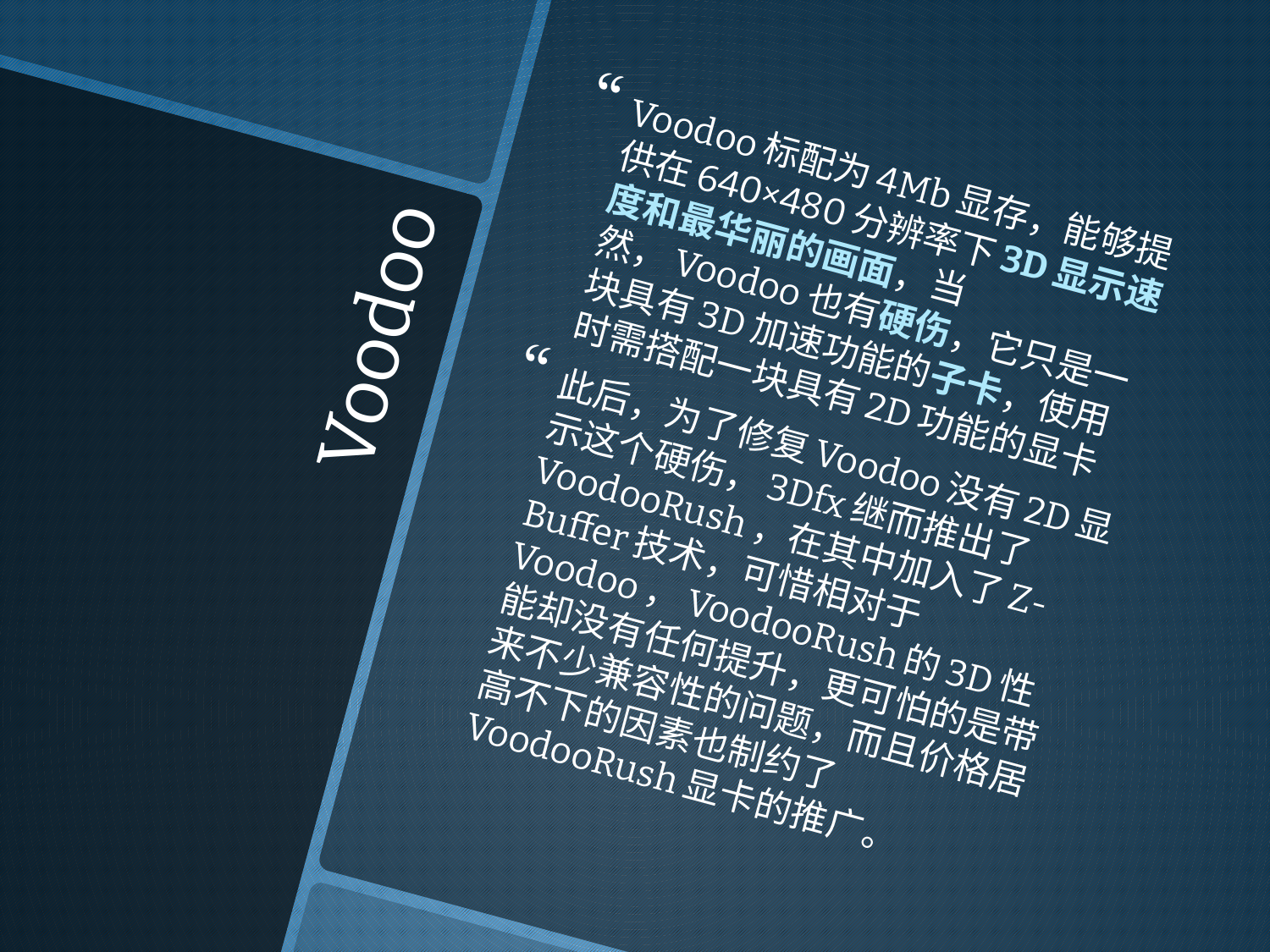

Voodoo标配为4Mb显存，能够提供在640×480分辨率下3D显示速度和最华丽的画面，当然，Voodoo也有硬伤，它只是一块具有3D加速功能的子卡，使用时需搭配一块具有2D功能的显卡
此后，为了修复Voodoo没有2D显示这个硬伤，3Dfx继而推出了VoodooRush，在其中加入了Z-Buffer技术，可惜相对于Voodoo，VoodooRush的3D性能却没有任何提升，更可怕的是带来不少兼容性的问题，而且价格居高不下的因素也制约了VoodooRush显卡的推广。
# Voodoo